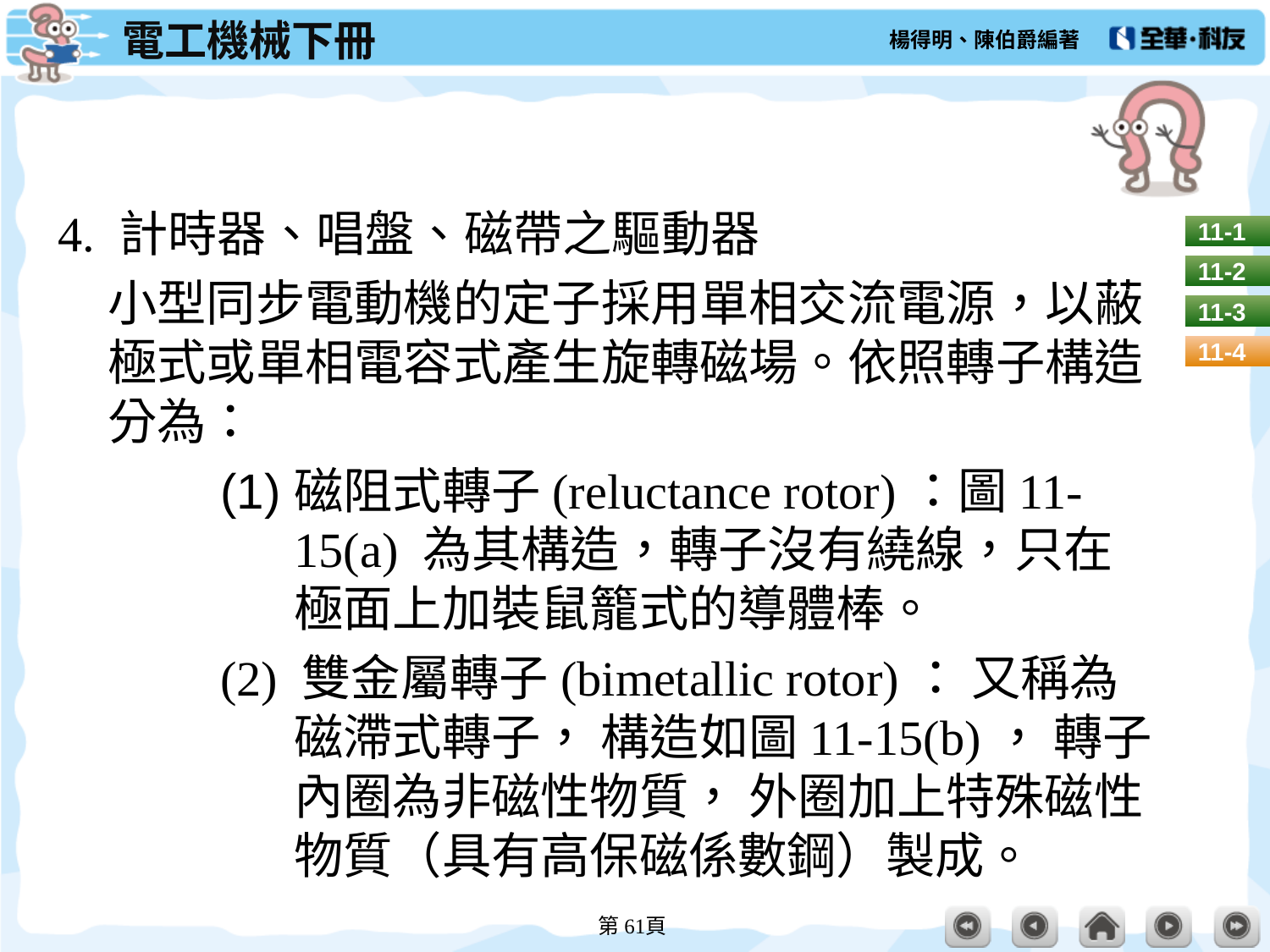

#
4. 計時器、唱盤、磁帶之驅動器
小型同步電動機的定子採用單相交流電源，以蔽極式或單相電容式產生旋轉磁場。依照轉子構造分為：
磁阻式轉子(reluctance rotor)：圖11-15(a) 為其構造，轉子沒有繞線，只在極面上加裝鼠籠式的導體棒。
(2) 雙金屬轉子(bimetallic rotor)： 又稱為磁滯式轉子， 構造如圖11-15(b)， 轉子內圈為非磁性物質， 外圈加上特殊磁性物質（具有高保磁係數鋼）製成。